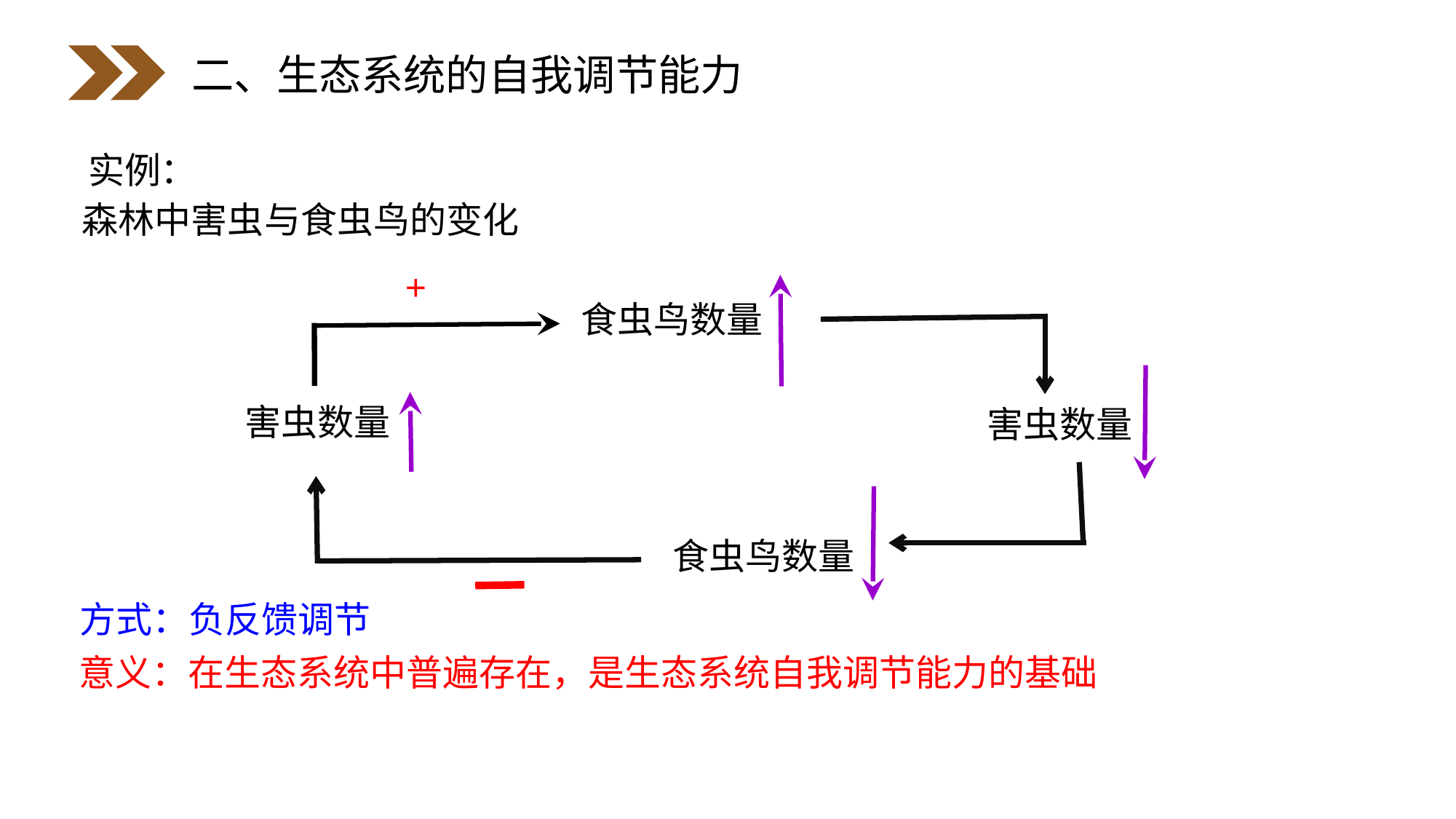

二、生态系统的自我调节能力
实例：
森林中害虫与食虫鸟的变化
+

食虫鸟数量

害虫数量
害虫数量

食虫鸟数量

方式：负反馈调节
意义：在生态系统中普遍存在，是生态系统自我调节能力的基础